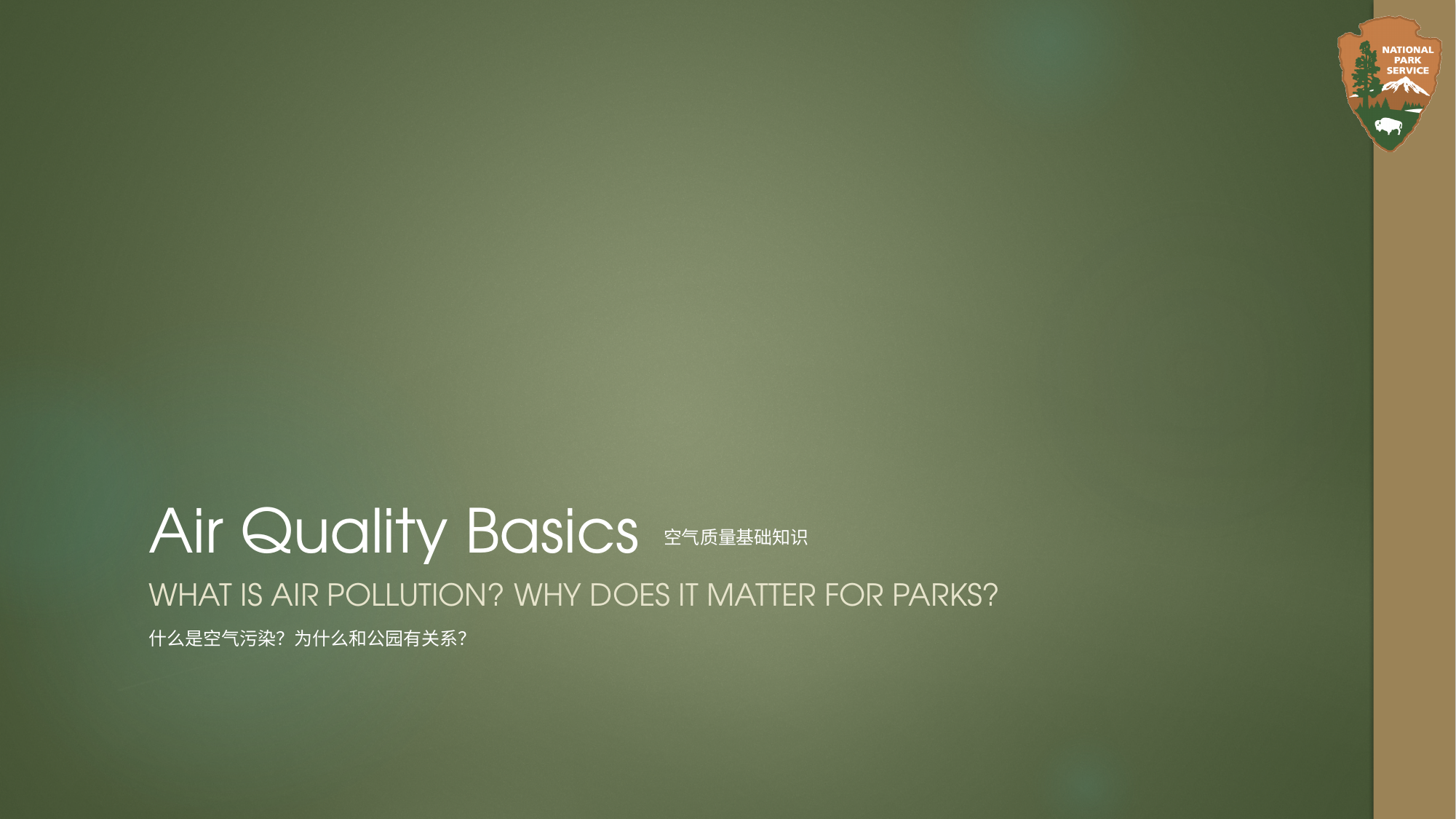

# Air Quality Basics
空气质量基础知识
What is Air Pollution? Why does It Matter for Parks?
什么是空气污染？为什么和公园有关系？